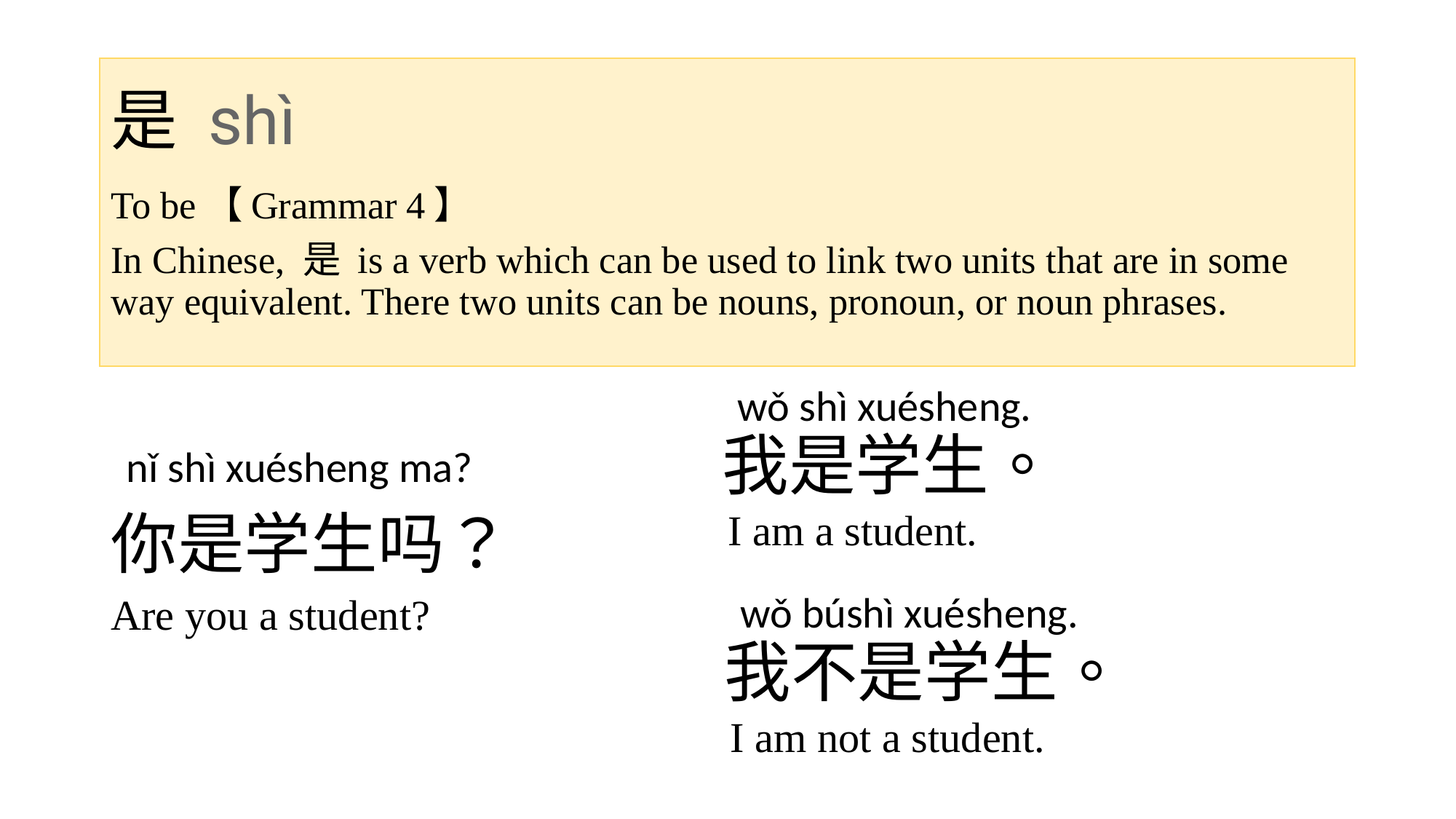

# 是 shì

To be【Grammar 4】
In Chinese, 是 is a verb which can be used to link two units that are in some way equivalent. There two units can be nouns, pronoun, or noun phrases.
wǒ shì xuésheng.
我是学生。
nǐ shì xuésheng ma?
你是学生吗？
I am a student.
wǒ búshì xuésheng.
Are you a student?
我不是学生。
I am not a student.